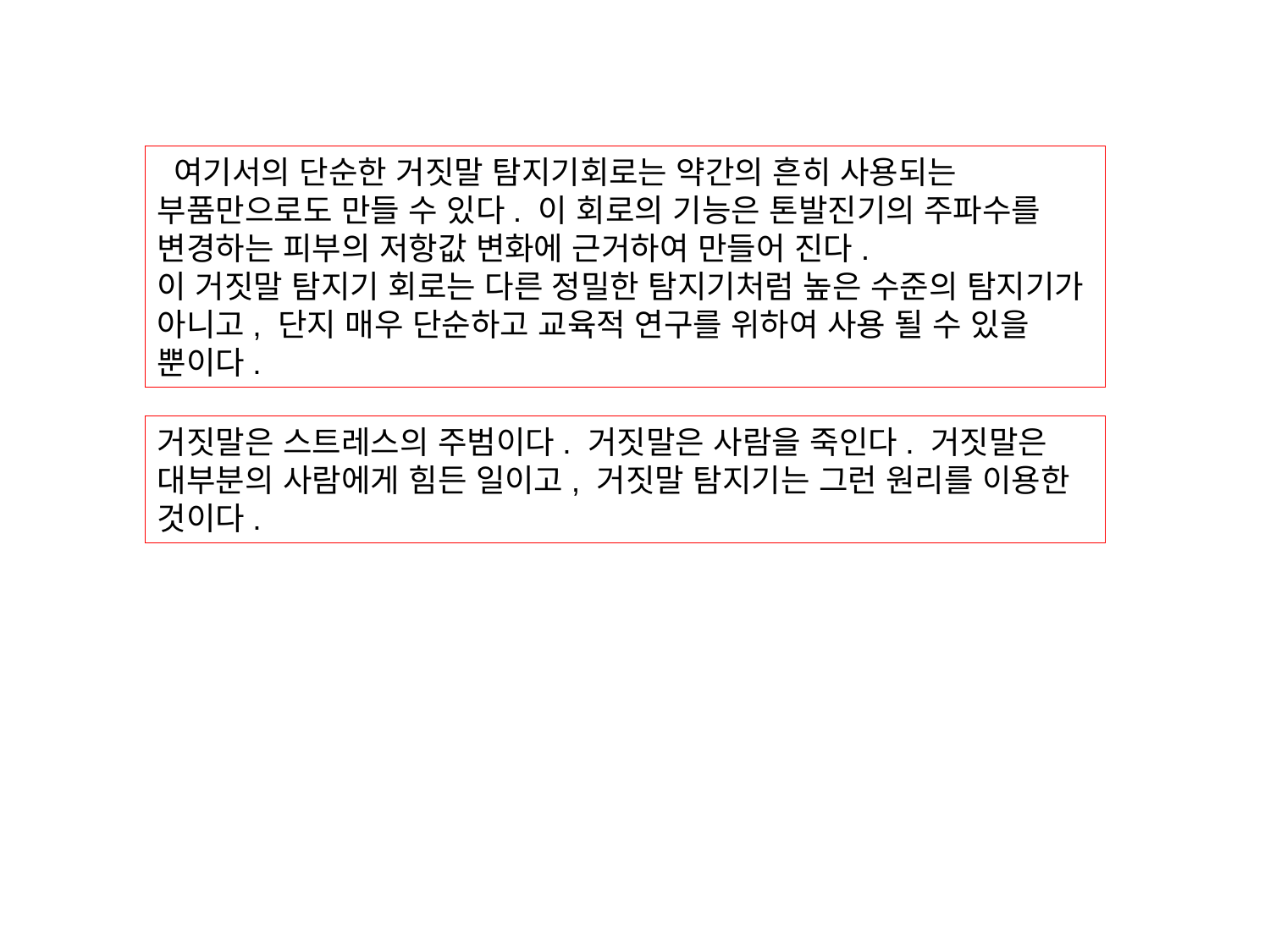

여기서의 단순한 거짓말 탐지기회로는 약간의 흔히 사용되는 부품만으로도 만들 수 있다. 이 회로의 기능은 톤발진기의 주파수를 변경하는 피부의 저항값 변화에 근거하여 만들어 진다.
이 거짓말 탐지기 회로는 다른 정밀한 탐지기처럼 높은 수준의 탐지기가 아니고, 단지 매우 단순하고 교육적 연구를 위하여 사용 될 수 있을 뿐이다.
거짓말은 스트레스의 주범이다. 거짓말은 사람을 죽인다. 거짓말은 대부분의 사람에게 힘든 일이고, 거짓말 탐지기는 그런 원리를 이용한 것이다.